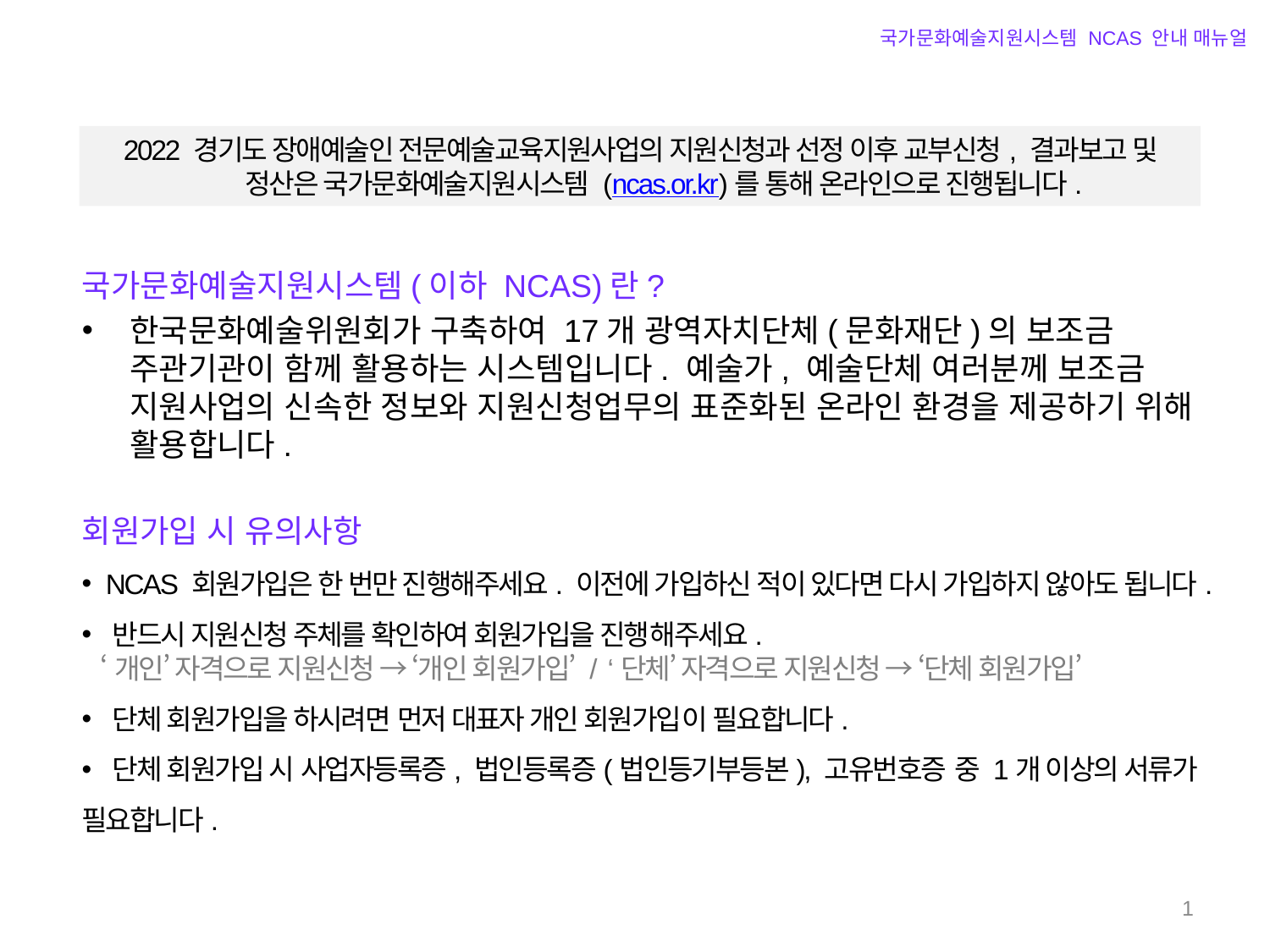

국가문화예술지원시스템 NCAS 안내 매뉴얼
2022 경기도 장애예술인 전문예술교육지원사업의 지원신청과 선정 이후 교부신청, 결과보고 및 정산은 국가문화예술지원시스템 (ncas.or.kr)를 통해 온라인으로 진행됩니다.

국가문화예술지원시스템(이하 NCAS)란?
한국문화예술위원회가 구축하여 17개 광역자치단체(문화재단)의 보조금 주관기관이 함께 활용하는 시스템입니다. 예술가, 예술단체 여러분께 보조금 지원사업의 신속한 정보와 지원신청업무의 표준화된 온라인 환경을 제공하기 위해 활용합니다.

회원가입 시 유의사항
  NCAS 회원가입은 한 번만 진행해주세요. 이전에 가입하신 적이 있다면 다시 가입하지 않아도 됩니다.
  반드시 지원신청 주체를 확인하여 회원가입을 진행해주세요.
   ‘개인’ 자격으로 지원신청 → ‘개인 회원가입’ /  ‘단체’ 자격으로 지원신청 → ‘단체 회원가입’
  단체 회원가입을 하시려면 먼저 대표자 개인 회원가입이 필요합니다.
  단체 회원가입 시 사업자등록증, 법인등록증(법인등기부등본), 고유번호증 중 1개 이상의 서류가 필요합니다.

1